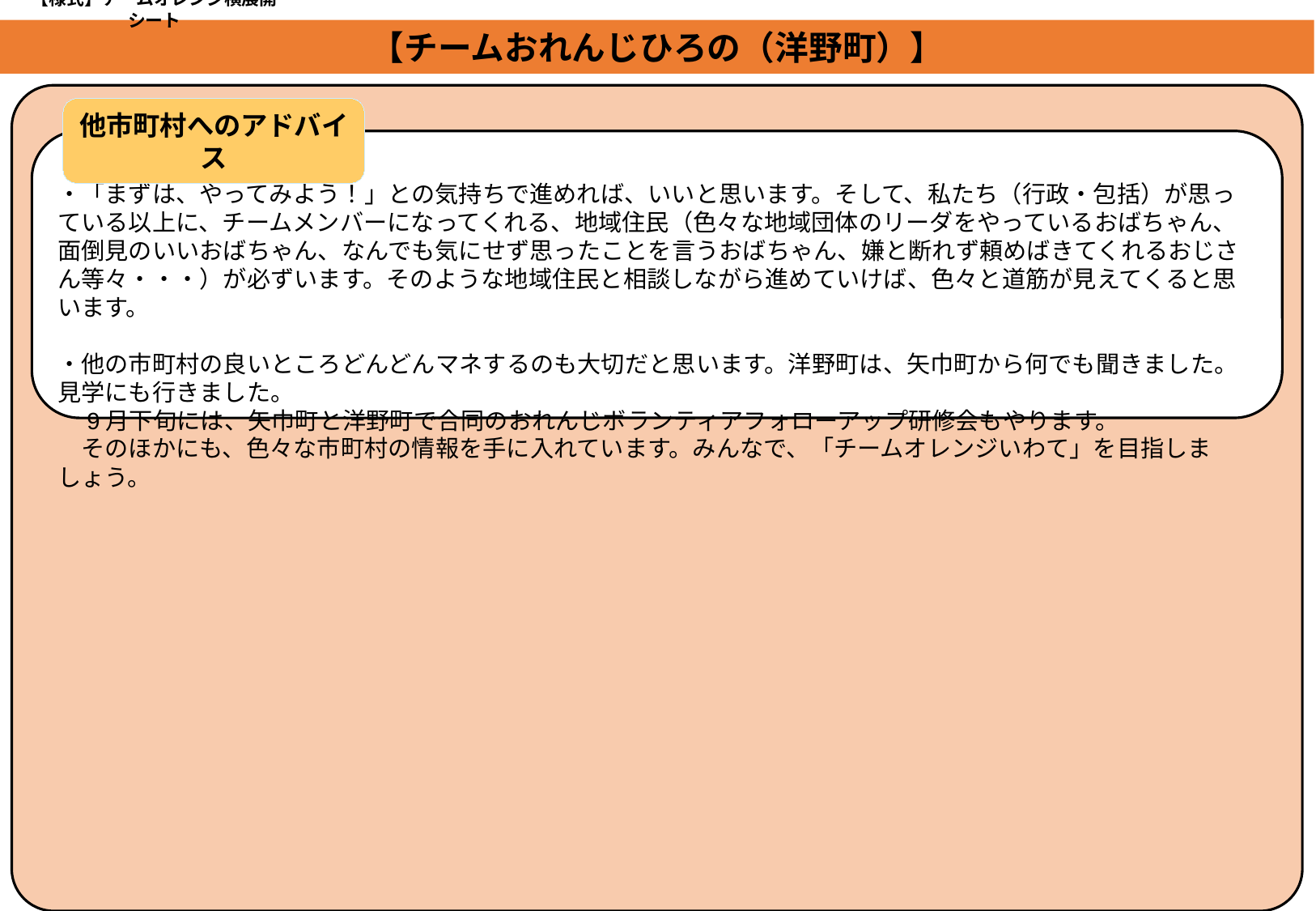

【様式】チームオレンジ横展開シート
【チームおれんじひろの（洋野町）】

他市町村へのアドバイス

・「まずは、やってみよう！」との気持ちで進めれば、いいと思います。そして、私たち（行政・包括）が思っている以上に、チームメンバーになってくれる、地域住民（色々な地域団体のリーダをやっているおばちゃん、面倒見のいいおばちゃん、なんでも気にせず思ったことを言うおばちゃん、嫌と断れず頼めばきてくれるおじさん等々・・・）が必ずいます。そのような地域住民と相談しながら進めていけば、色々と道筋が見えてくると思います。

・他の市町村の良いところどんどんマネするのも大切だと思います。洋野町は、矢巾町から何でも聞きました。見学にも行きました。
　9月下旬には、矢巾町と洋野町で合同のおれんじボランティアフォローアップ研修会もやります。
　そのほかにも、色々な市町村の情報を手に入れています。みんなで、「チームオレンジいわて」を目指しましょう。